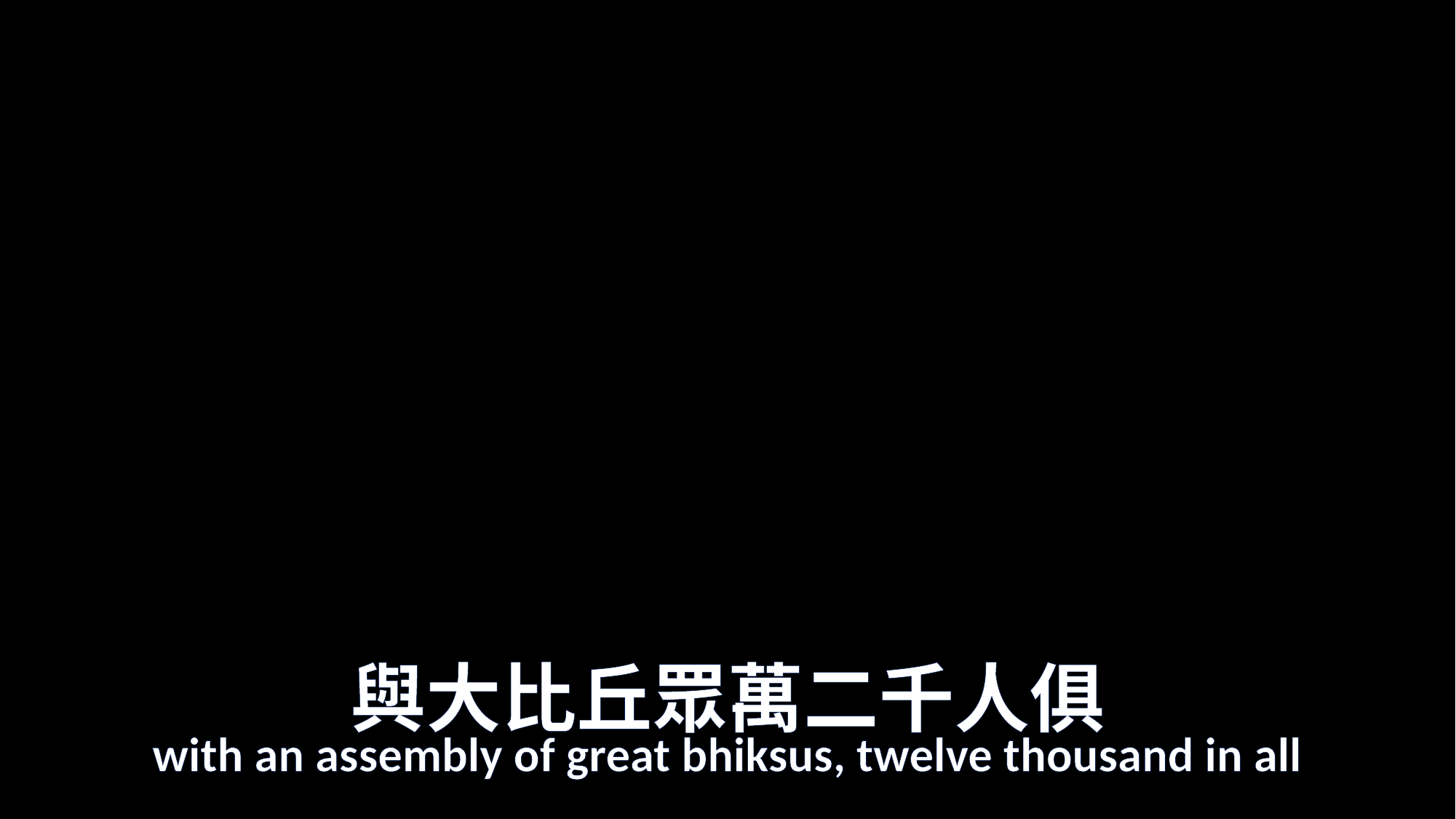

# 與大比丘眾萬二千人俱
with an assembly of great bhiksus, twelve thousand in all